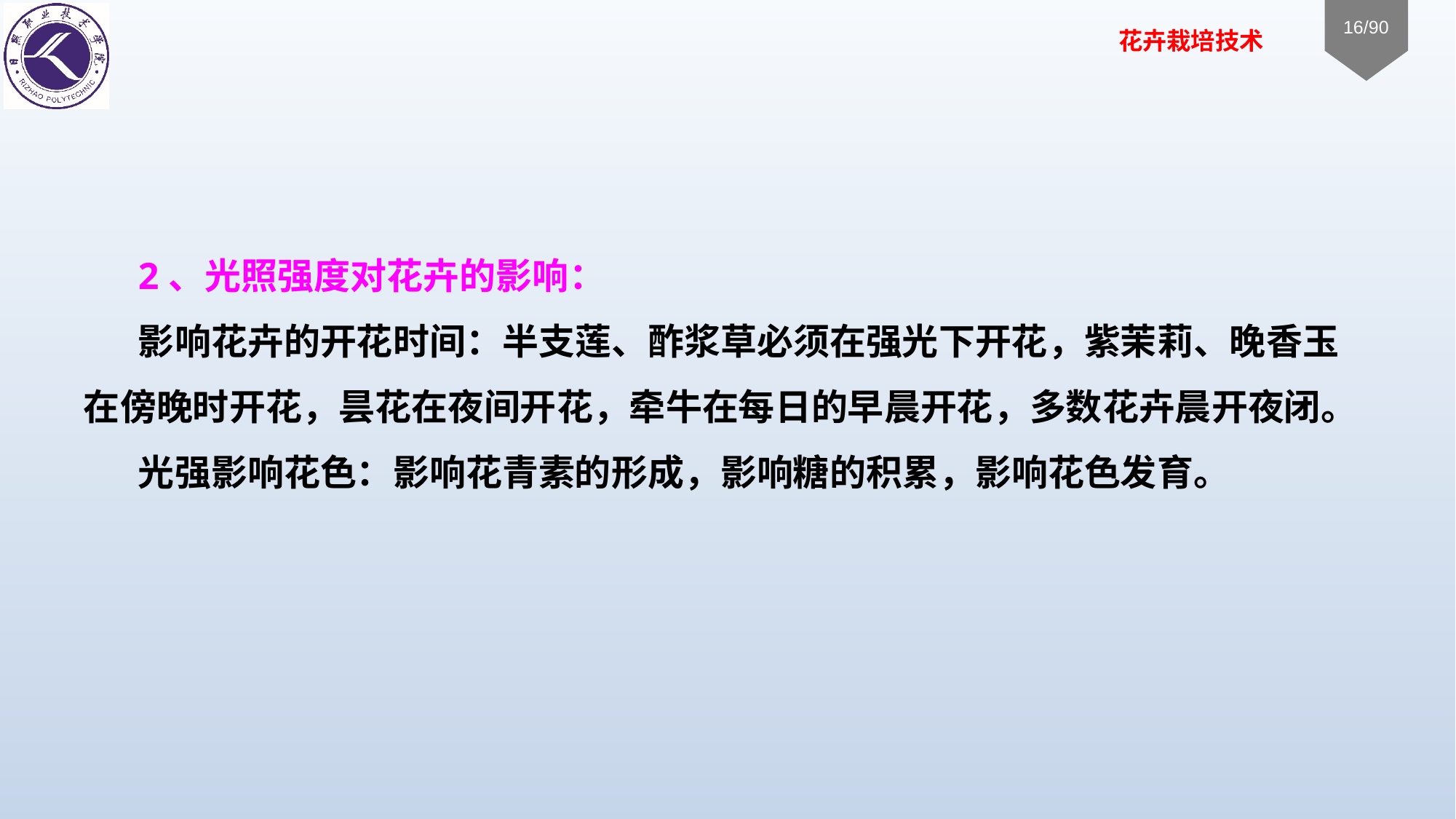

#
2、光照强度对花卉的影响：
影响花卉的开花时间：半支莲、酢浆草必须在强光下开花，紫茉莉、晚香玉在傍晚时开花，昙花在夜间开花，牵牛在每日的早晨开花，多数花卉晨开夜闭。
光强影响花色：影响花青素的形成，影响糖的积累，影响花色发育。